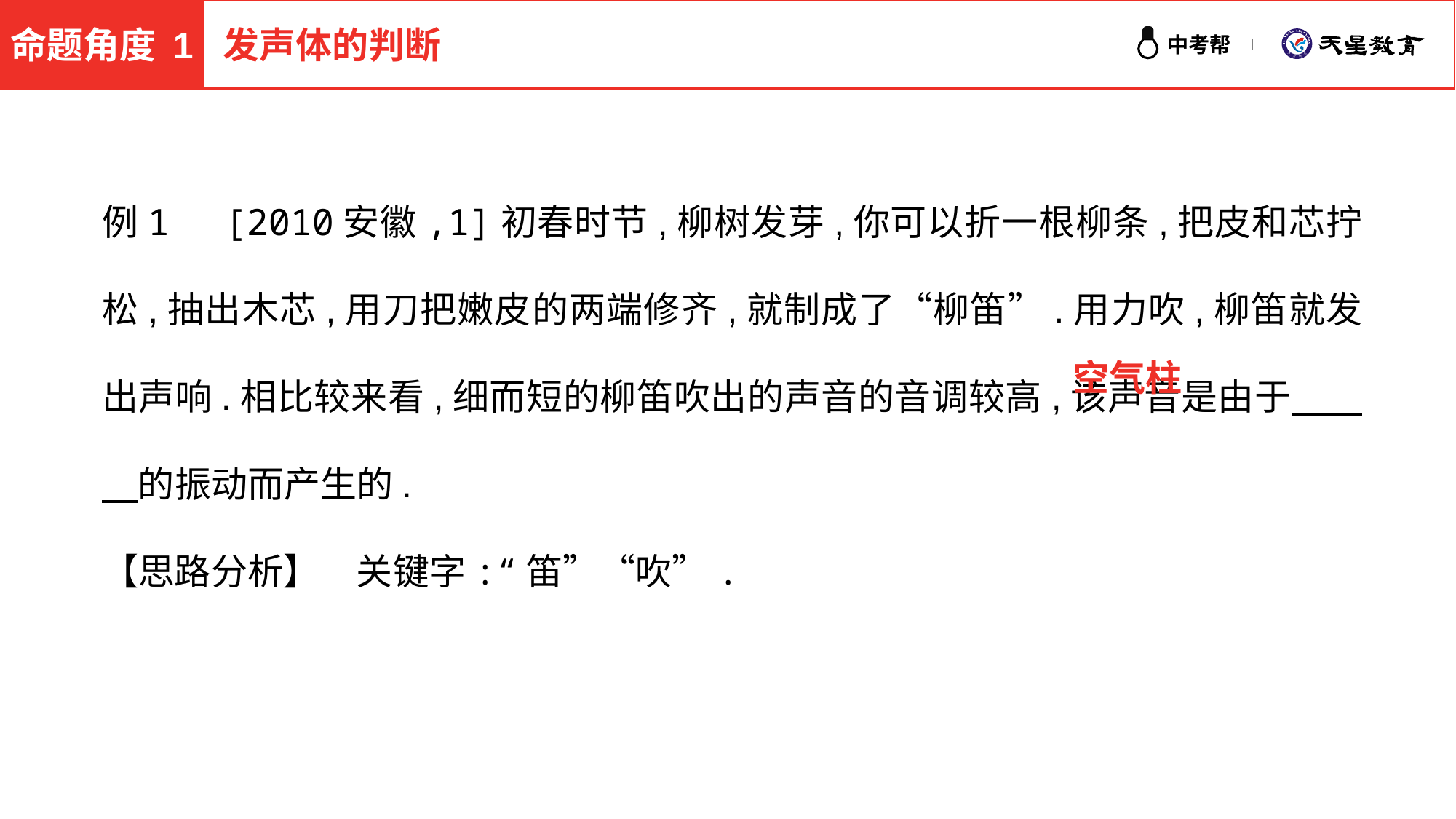

命题角度 1
发声体的判断
例1　[2010安徽,1]初春时节,柳树发芽,你可以折一根柳条,把皮和芯拧松,抽出木芯,用刀把嫩皮的两端修齐,就制成了“柳笛”.用力吹,柳笛就发出声响.相比较来看,细而短的柳笛吹出的声音的音调较高,该声音是由于　     　的振动而产生的.
【思路分析】　关键字:“笛”“吹”.
空气柱